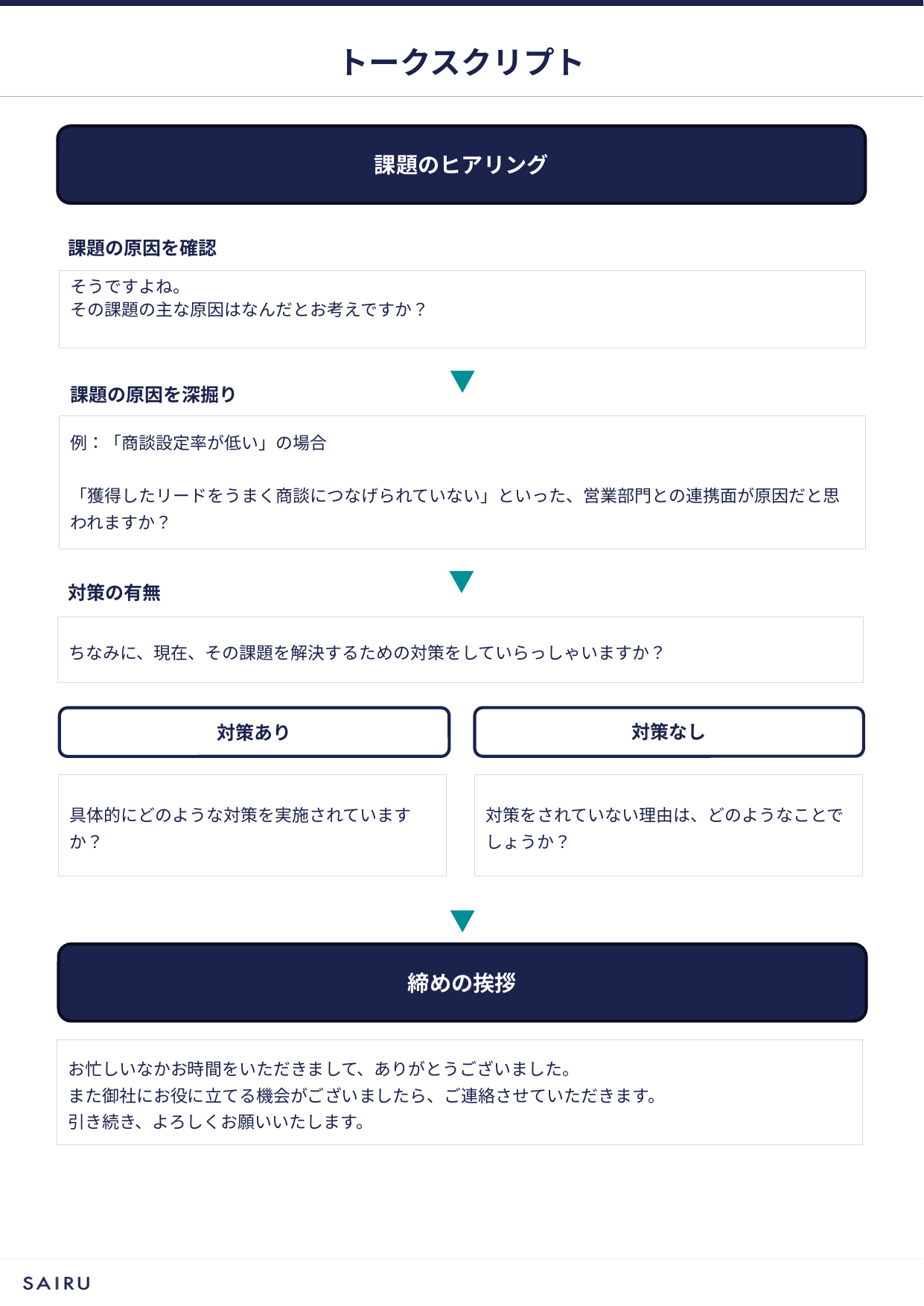

# トークスクリプト
課題のヒアリング
課題の原因を確認
そうですよね。
その課題の主な原因はなんだとお考えですか？

課題の原因を深掘り

例：「商談設定率が低い」の場合

「獲得したリードをうまく商談につなげられていない」といった、営業部門との連携面が原因だと思われますか？

対策の有無

ちなみに、現在、その課題を解決するための対策をしていらっしゃいますか？
対策なし
対策あり
具体的にどのような対策を実施されていますか？
対策をされていない理由は、どのようなことでしょうか？

締めの挨拶
お忙しいなかお時間をいただきまして、ありがとうございました。
また御社にお役に立てる機会がございましたら、ご連絡させていただきます。
引き続き、よろしくお願いいたします。